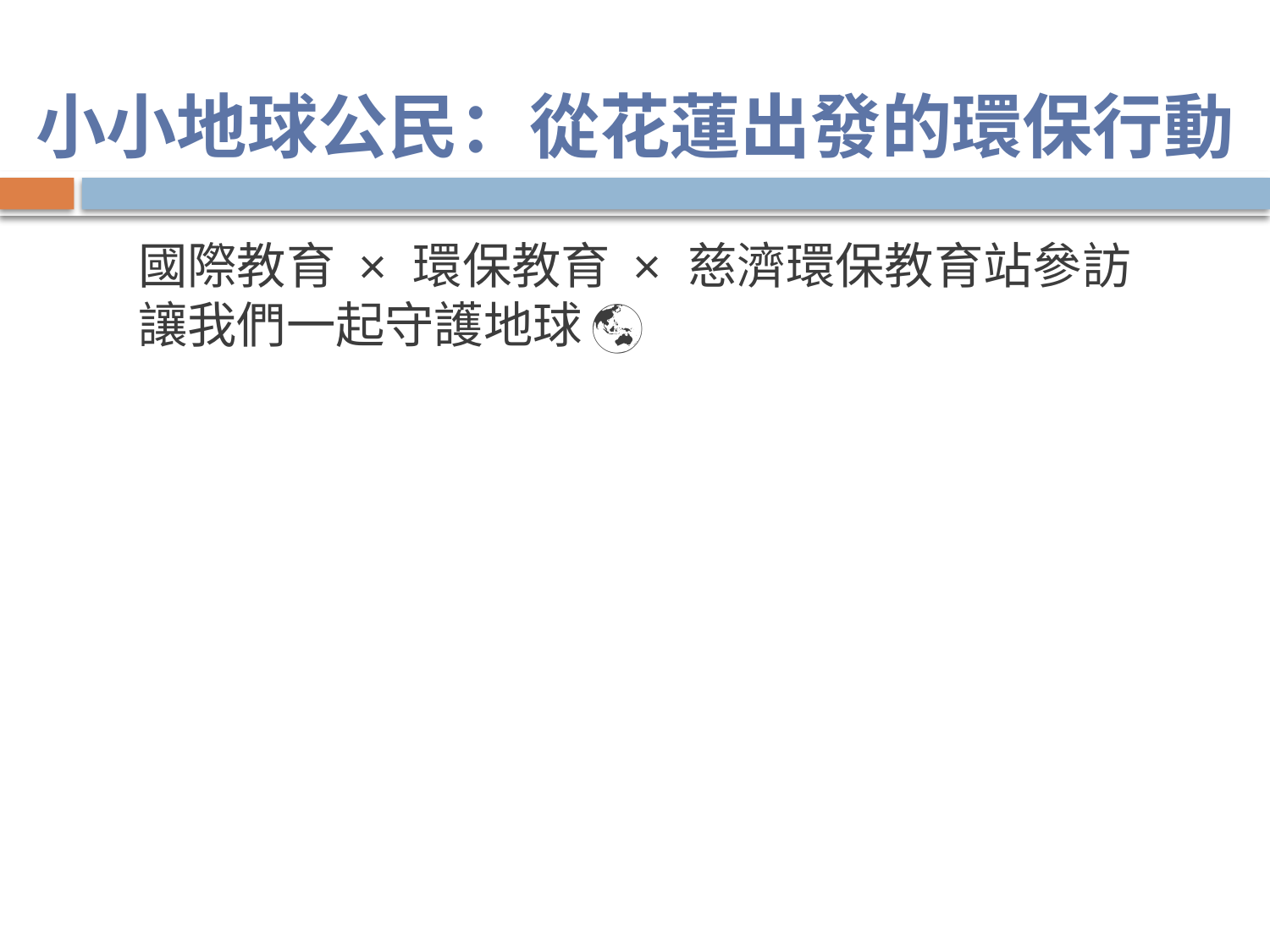

#

小小地球公民：從花蓮出發的環保行動

國際教育 × 環保教育 × 慈濟環保教育站參訪
讓我們一起守護地球 🌏